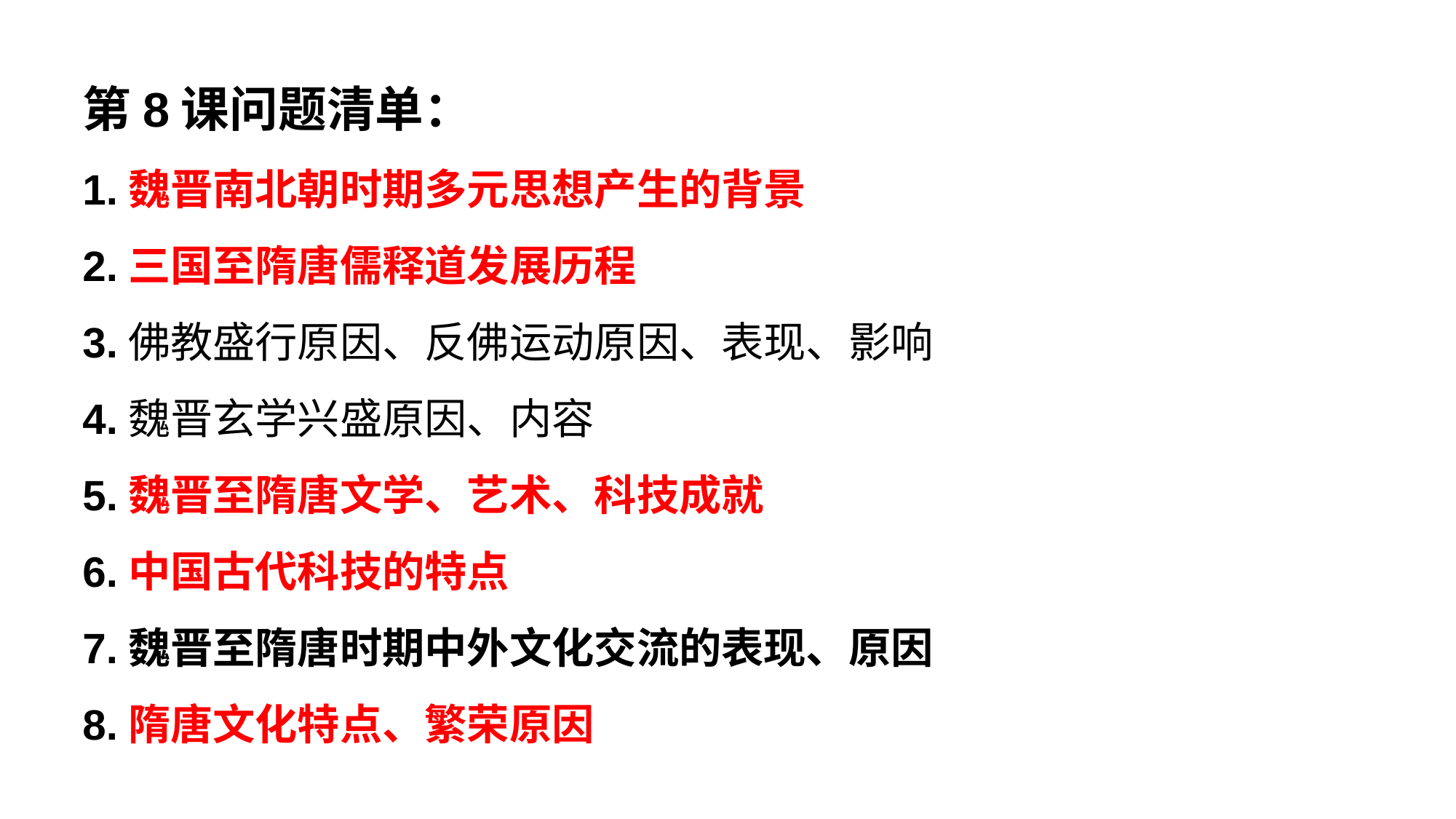

第8课问题清单：
1.魏晋南北朝时期多元思想产生的背景
2.三国至隋唐儒释道发展历程
3.佛教盛行原因、反佛运动原因、表现、影响
4.魏晋玄学兴盛原因、内容
5.魏晋至隋唐文学、艺术、科技成就
6.中国古代科技的特点
7.魏晋至隋唐时期中外文化交流的表现、原因
8.隋唐文化特点、繁荣原因